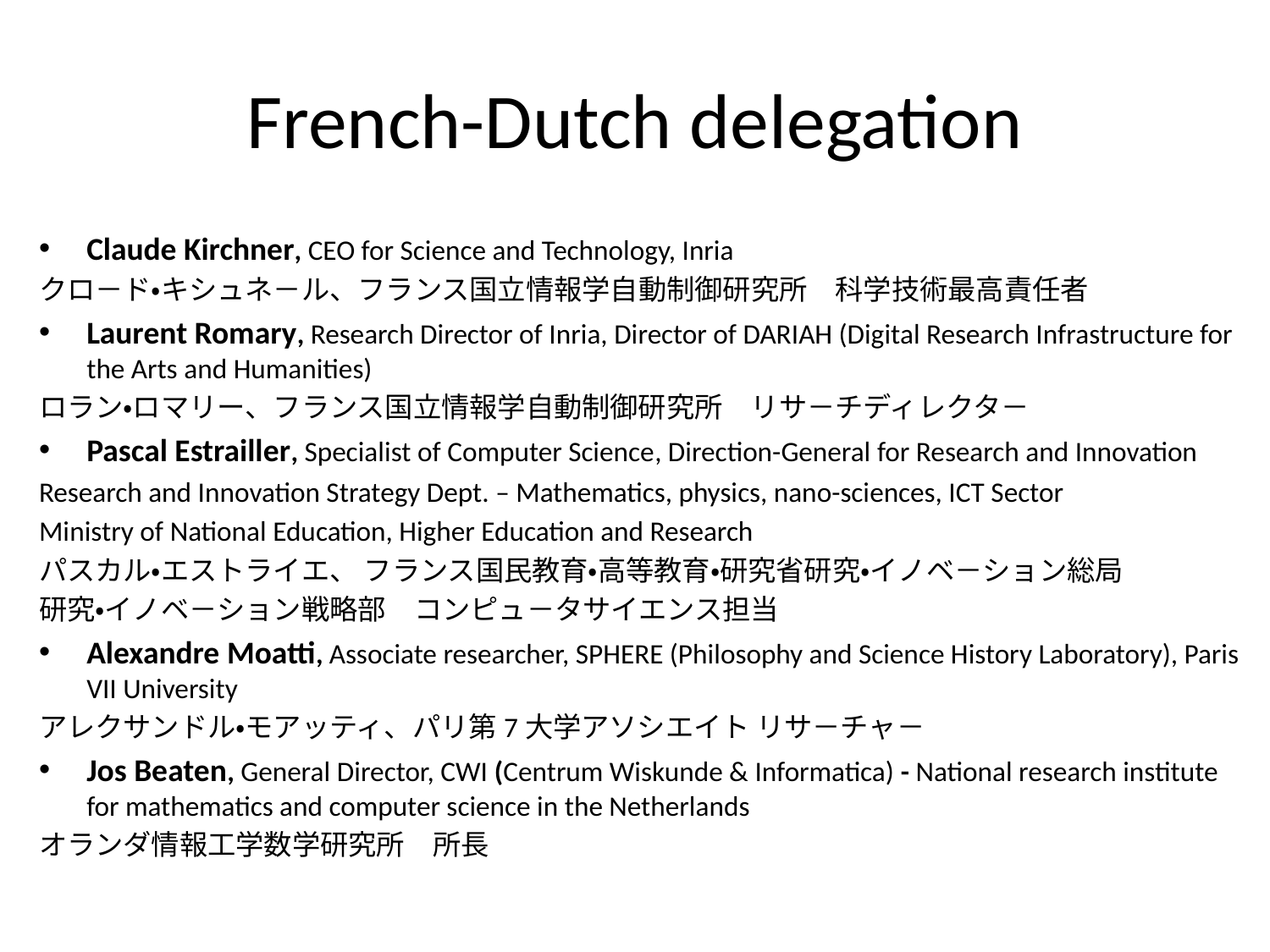

# French-Dutch delegation
Claude Kirchner, CEO for Science and Technology, Inria
クロ－ド・キシュネ－ル、フランス国立情報学自動制御研究所　科学技術最高責任者
Laurent Romary, Research Director of Inria, Director of DARIAH (Digital Research Infrastructure for the Arts and Humanities)
ロラン・ロマリー、フランス国立情報学自動制御研究所　リサ－チディレクタ－
Pascal Estrailler, Specialist of Computer Science, Direction-General for Research and Innovation
Research and Innovation Strategy Dept. – Mathematics, physics, nano-sciences, ICT Sector
Ministry of National Education, Higher Education and Research
パスカル・エストライエ、 フランス国民教育・高等教育・研究省研究・イノベ－ション総局
研究・イノベ－ション戦略部　コンピュ－タサイエンス担当
Alexandre Moatti, Associate researcher, SPHERE (Philosophy and Science History Laboratory), Paris VII University
アレクサンドル・モアッティ、パリ第7大学アソシエイト リサ－チャ－
Jos Beaten, General Director, CWI (Centrum Wiskunde & Informatica) - National research institute for mathematics and computer science in the Netherlands
オランダ情報工学数学研究所　所長